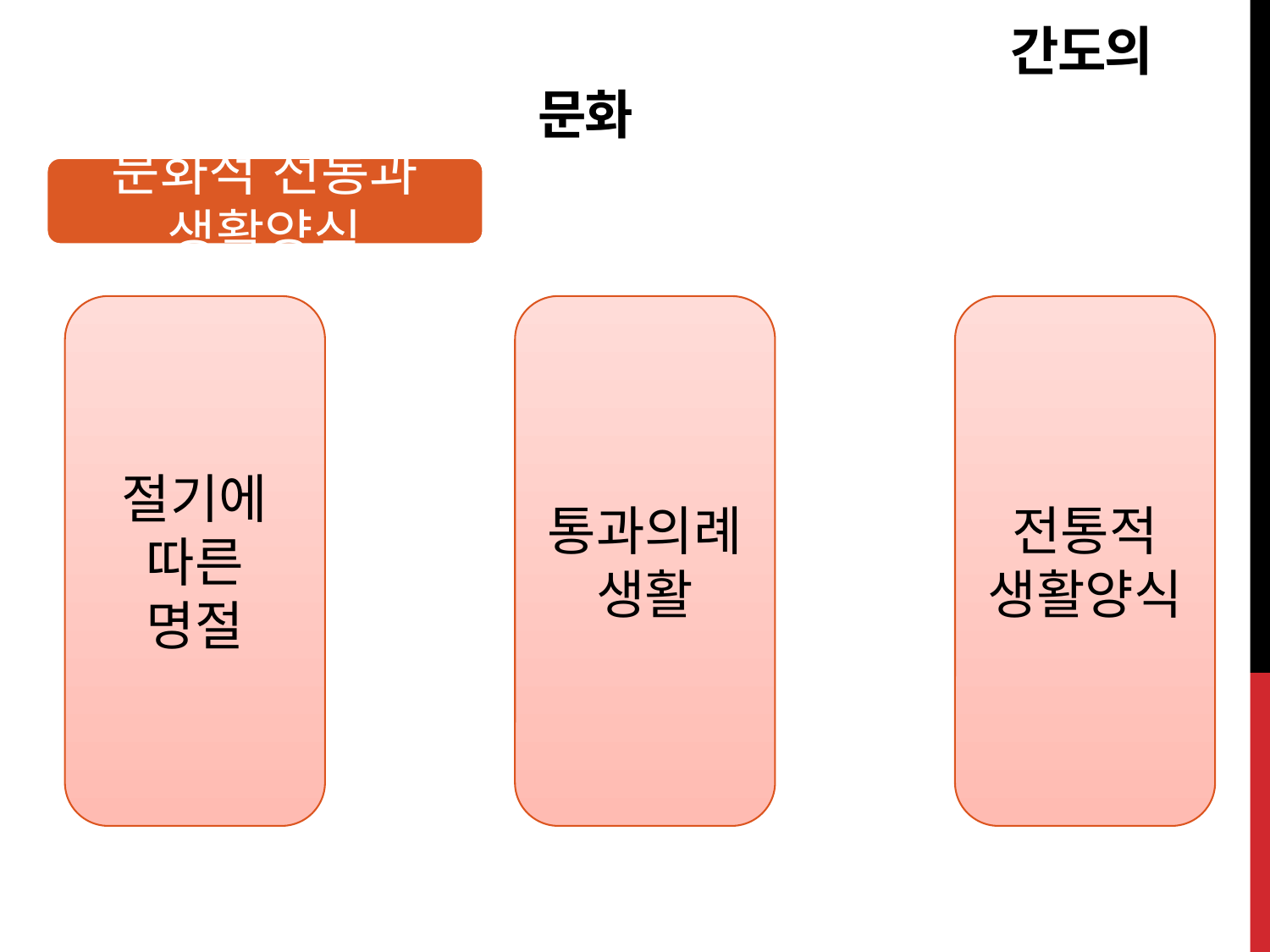

간도의   문화
문화적 전통과 생활양식
절기에 따른
명절
통과의례
생활
전통적 생활양식